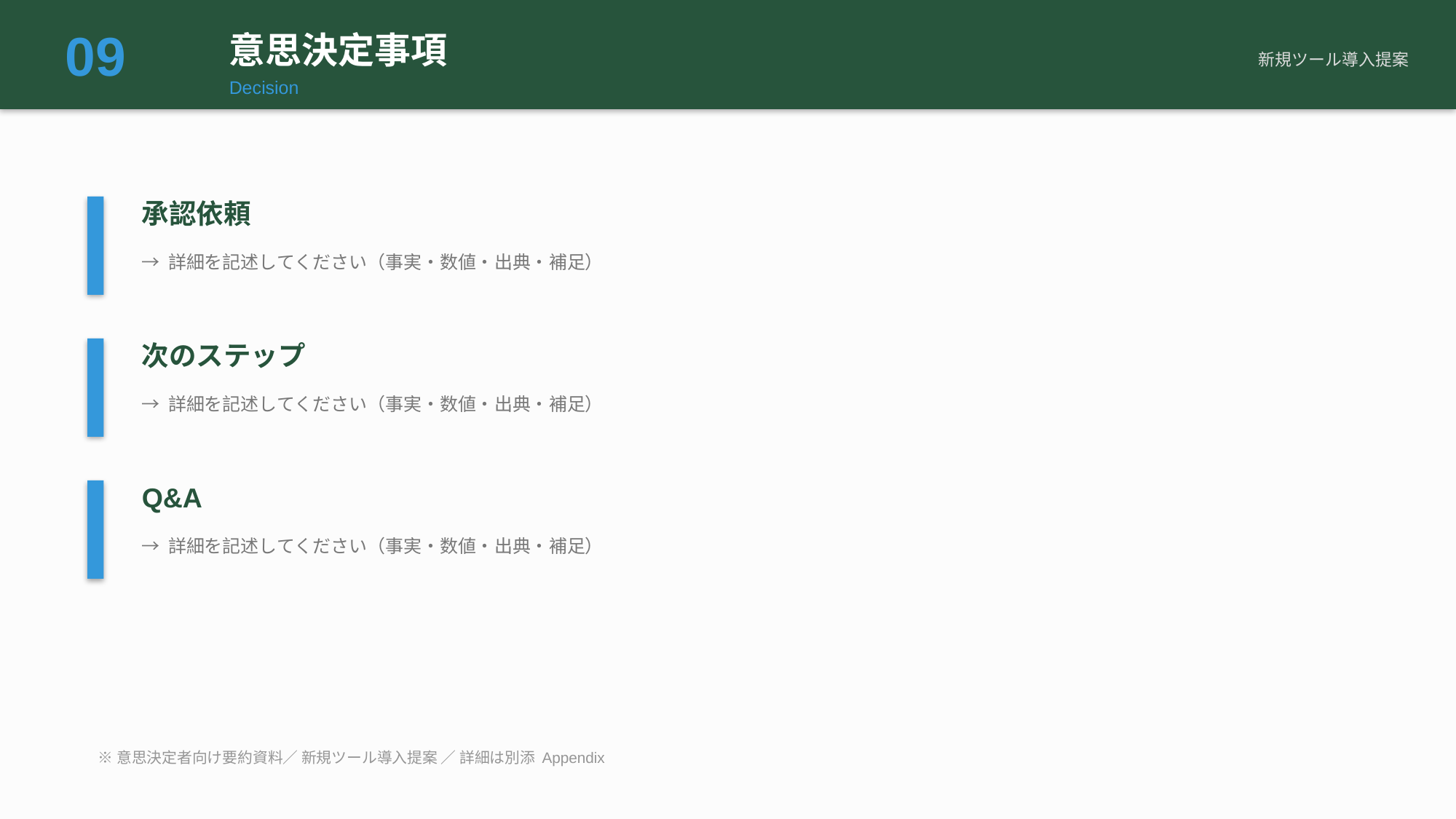

09
意思決定事項
新規ツール導入提案
Decision
承認依頼

→ 詳細を記述してください（事実・数値・出典・補足）
次のステップ

→ 詳細を記述してください（事実・数値・出典・補足）
Q&A

→ 詳細を記述してください（事実・数値・出典・補足）
※意思決定者向け要約資料／ 新規ツール導入提案 ／ 詳細は別添 Appendix